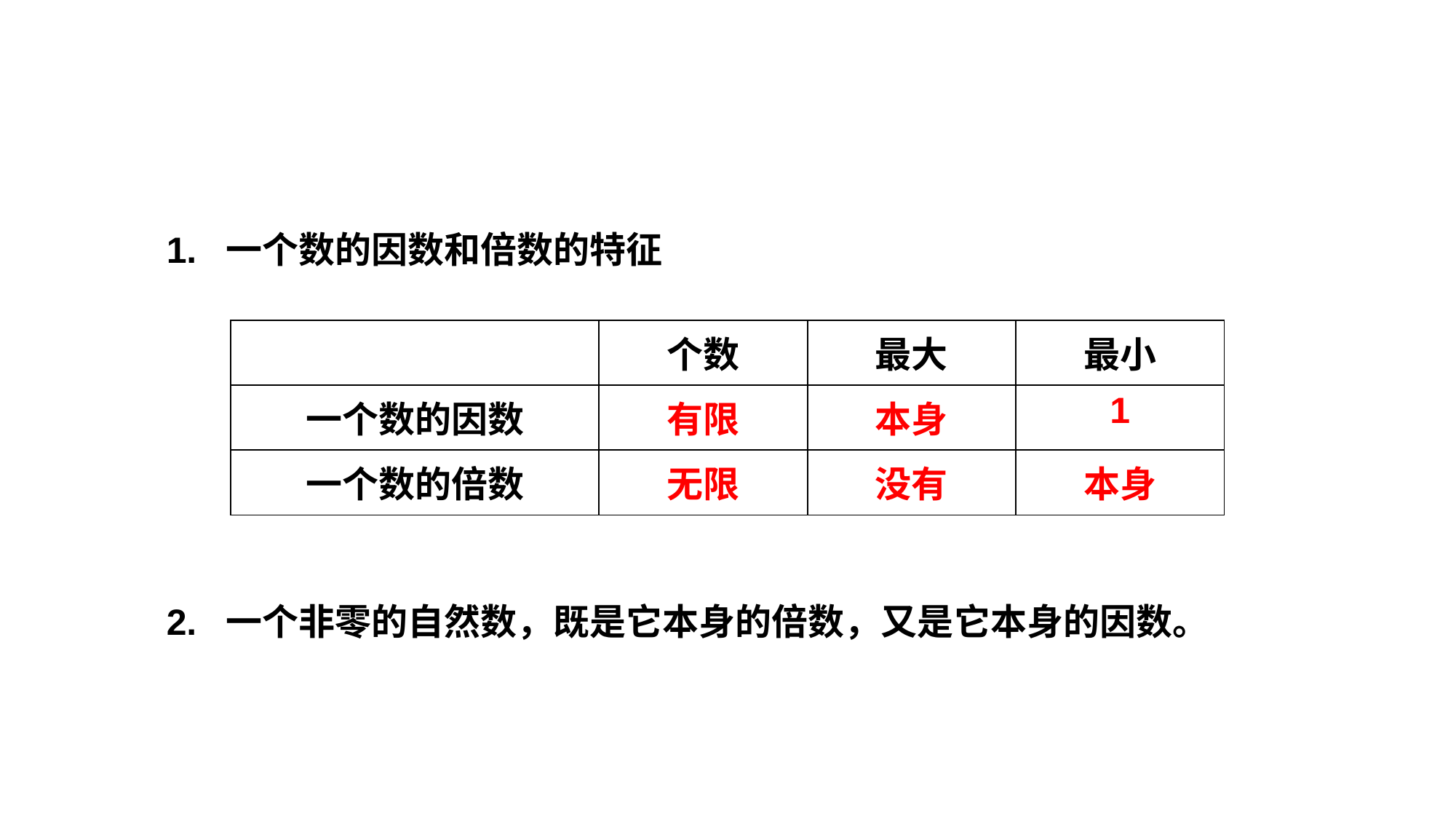

知识提炼
1.  一个数的因数和倍数的特征
|  | 个数 | 最大 | 最小 |
| --- | --- | --- | --- |
| 一个数的因数 | 有限 | 本身 | 1 |
| 一个数的倍数 | 无限 | 没有 | 本身 |
2.  一个非零的自然数，既是它本身的倍数，又是它本身的因数。